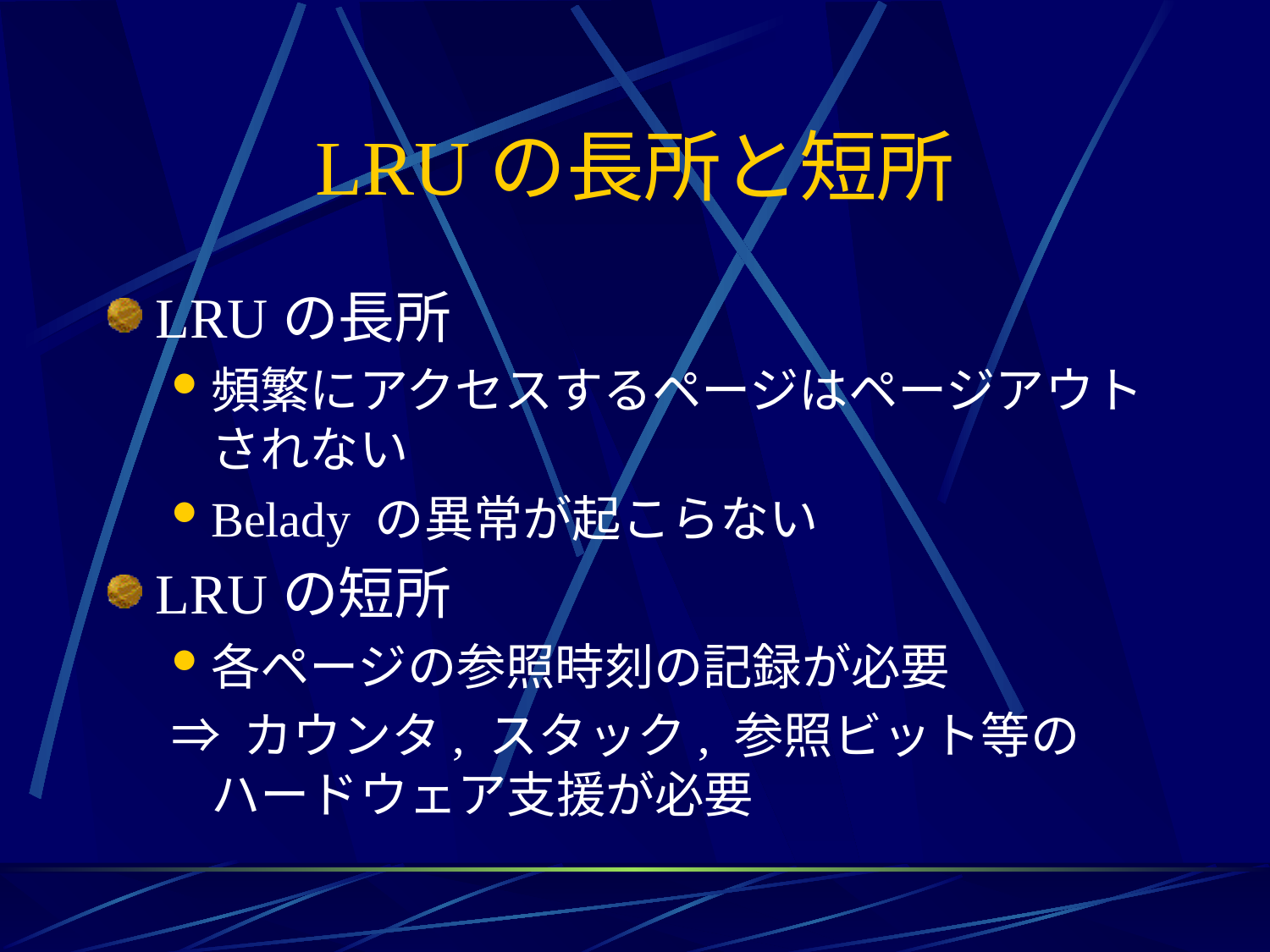

# LRUの長所と短所
LRUの長所
頻繁にアクセスするページはページアウトされない
Belady の異常が起こらない
LRUの短所
各ページの参照時刻の記録が必要
⇒ カウンタ, スタック, 参照ビット等のハードウェア支援が必要